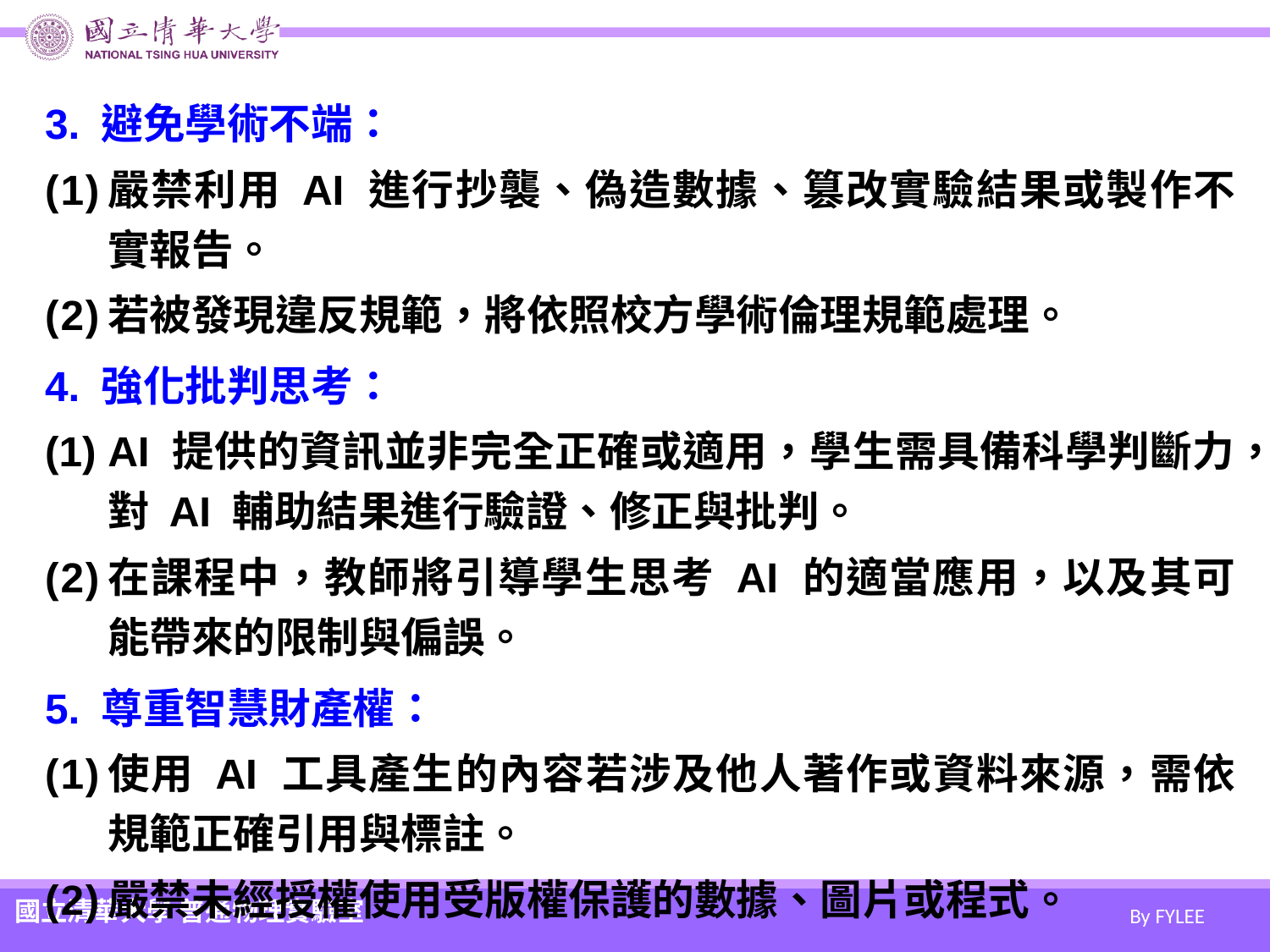

#
3. 避免學術不端：
嚴禁利用 AI 進行抄襲、偽造數據、篡改實驗結果或製作不實報告。
若被發現違反規範，將依照校方學術倫理規範處理。
4. 強化批判思考：
AI 提供的資訊並非完全正確或適用，學生需具備科學判斷力，對 AI 輔助結果進行驗證、修正與批判。
在課程中，教師將引導學生思考 AI 的適當應用，以及其可能帶來的限制與偏誤。
5. 尊重智慧財產權：
使用 AI 工具產生的內容若涉及他人著作或資料來源，需依規範正確引用與標註。
嚴禁未經授權使用受版權保護的數據、圖片或程式。